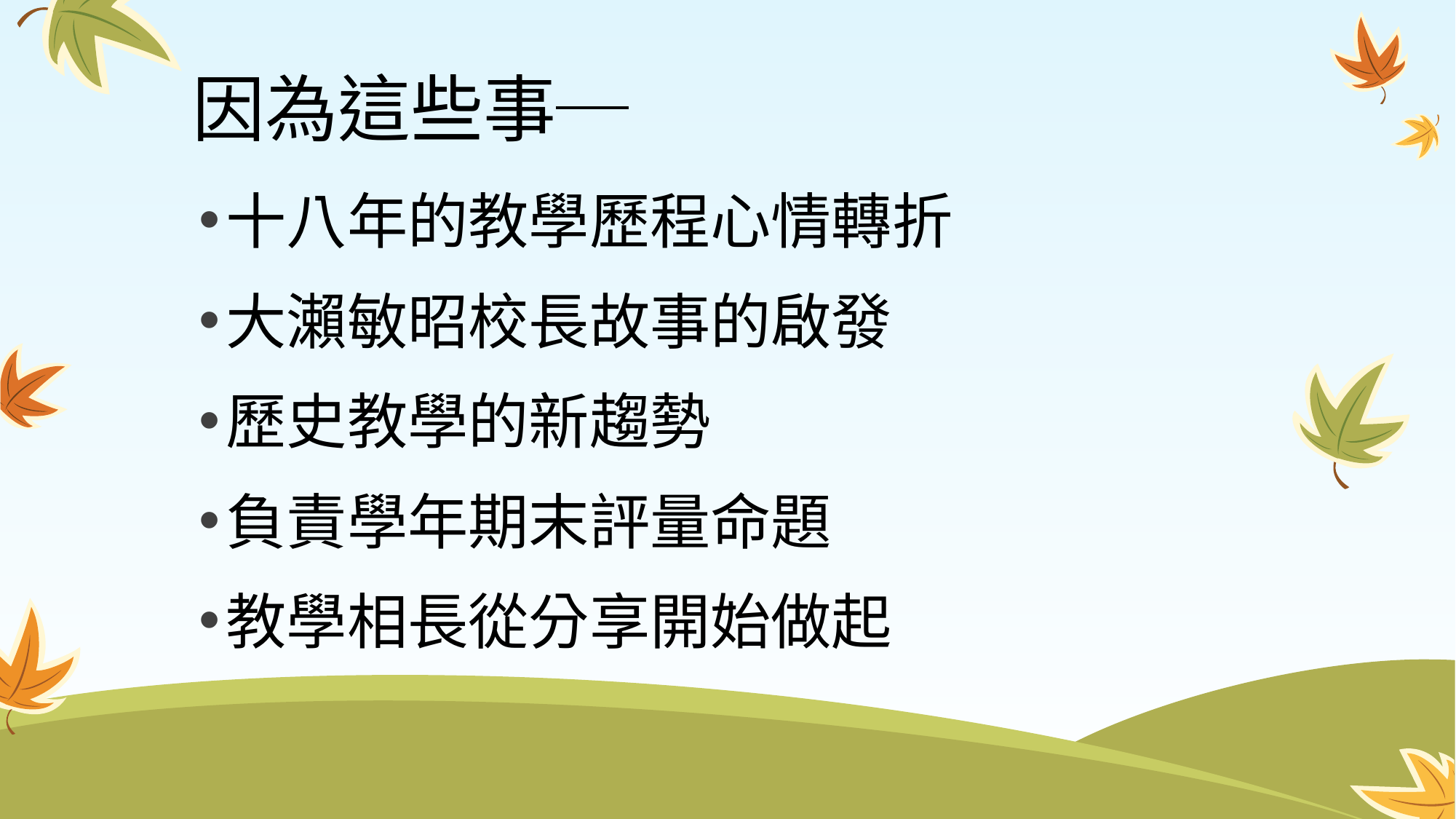

# 因為這些事─
十八年的教學歷程心情轉折
大瀨敏昭校長故事的啟發
歷史教學的新趨勢
負責學年期末評量命題
教學相長從分享開始做起